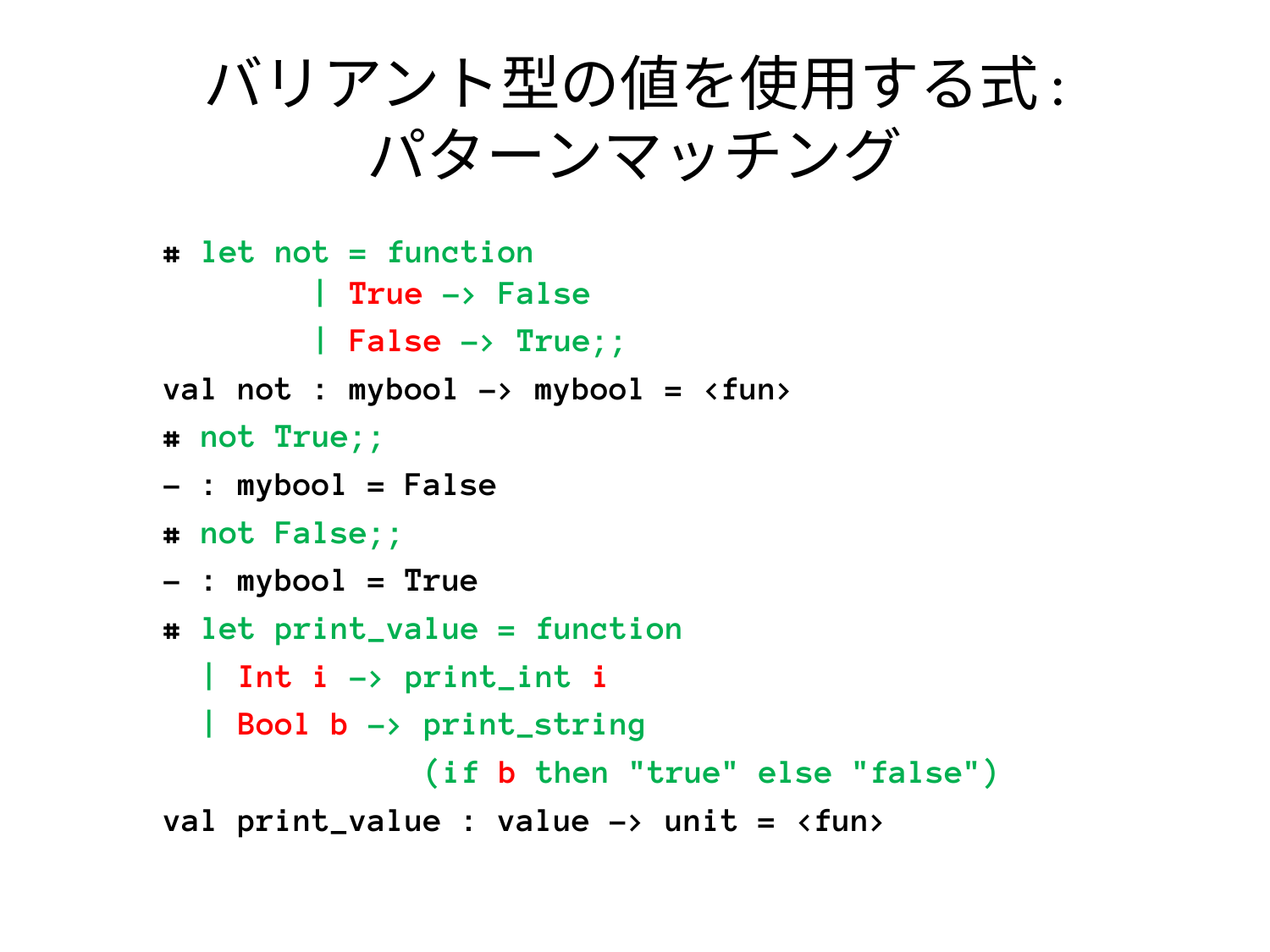

# バリアント型の値を使用する式: パターンマッチング
# let not = function | True -> False
        | False -> True;;
val not : mybool -> mybool = <fun>
# not True;;
- : mybool = False
# not False;;
- : mybool = True
# let print_value = function
  | Int i -> print_int i
  | Bool b -> print_string
              (if b then "true" else "false")
val print_value : value -> unit = <fun>